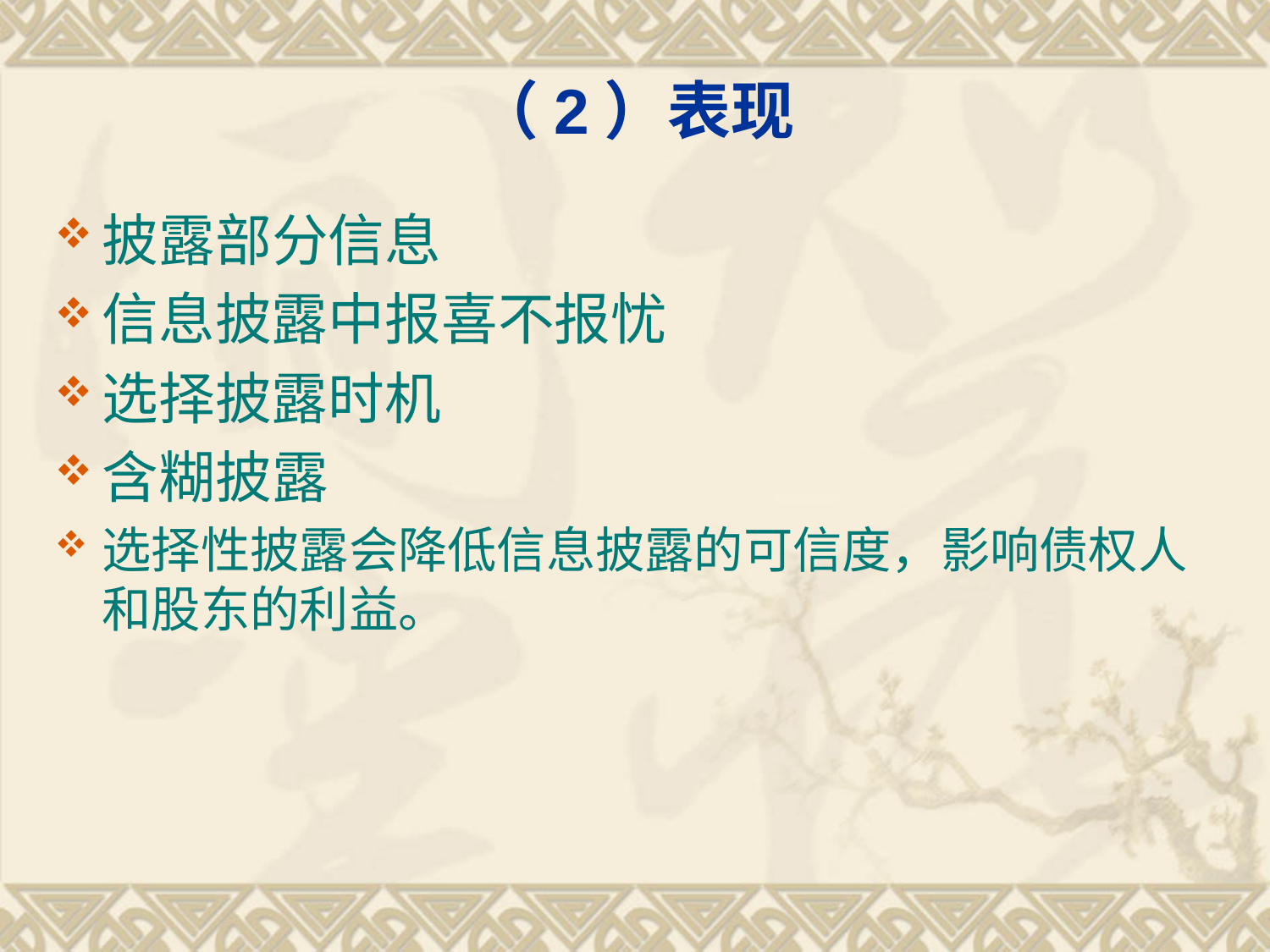

# （2）表现
披露部分信息
信息披露中报喜不报忧
选择披露时机
含糊披露
选择性披露会降低信息披露的可信度，影响债权人和股东的利益。